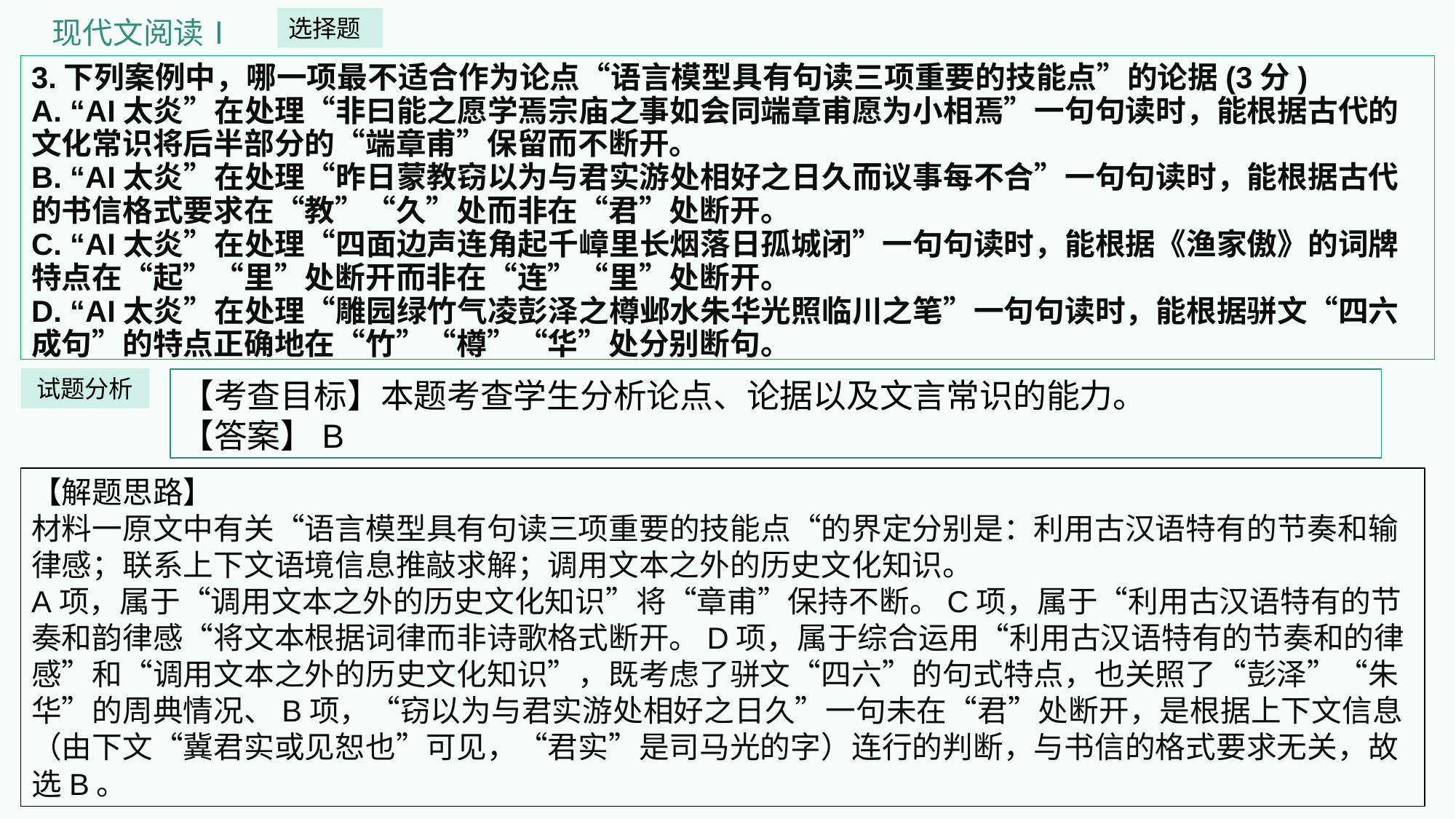

现代文阅读Ⅰ
选择题
3.下列案例中，哪一项最不适合作为论点“语言模型具有句读三项重要的技能点”的论据(3分)
A. “AI太炎”在处理“非曰能之愿学焉宗庙之事如会同端章甫愿为小相焉”一句句读时，能根据古代的文化常识将后半部分的“端章甫”保留而不断开。
B. “AI太炎”在处理“昨日蒙教窃以为与君实游处相好之日久而议事每不合”一句句读时，能根据古代的书信格式要求在“教”“久”处而非在“君”处断开。
C. “AI太炎”在处理“四面边声连角起千嶂里长烟落日孤城闭”一句句读时，能根据《渔家傲》的词牌特点在“起”“里”处断开而非在“连”“里”处断开。
D. “AI太炎”在处理“雕园绿竹气凌彭泽之樽邺水朱华光照临川之笔”一句句读时，能根据骈文“四六成句”的特点正确地在“竹”“樽”“华”处分别断句。
试题分析
【考查目标】本题考查学生分析论点、论据以及文言常识的能力。
【答案】B
【解题思路】
材料一原文中有关“语言模型具有句读三项重要的技能点“的界定分别是：利用古汉语特有的节奏和输律感；联系上下文语境信息推敲求解；调用文本之外的历史文化知识。
A项，属于“调用文本之外的历史文化知识”将“章甫”保持不断。C项，属于“利用古汉语特有的节奏和韵律感“将文本根据词律而非诗歌格式断开。D项，属于综合运用“利用古汉语特有的节奏和的律感”和“调用文本之外的历史文化知识”，既考虑了骈文“四六”的句式特点，也关照了“彭泽”“朱华”的周典情况、B项，“窃以为与君实游处相好之日久”一句未在“君”处断开，是根据上下文信息（由下文“冀君实或见恕也”可见，“君实”是司马光的字）连行的判断，与书信的格式要求无关，故选B。